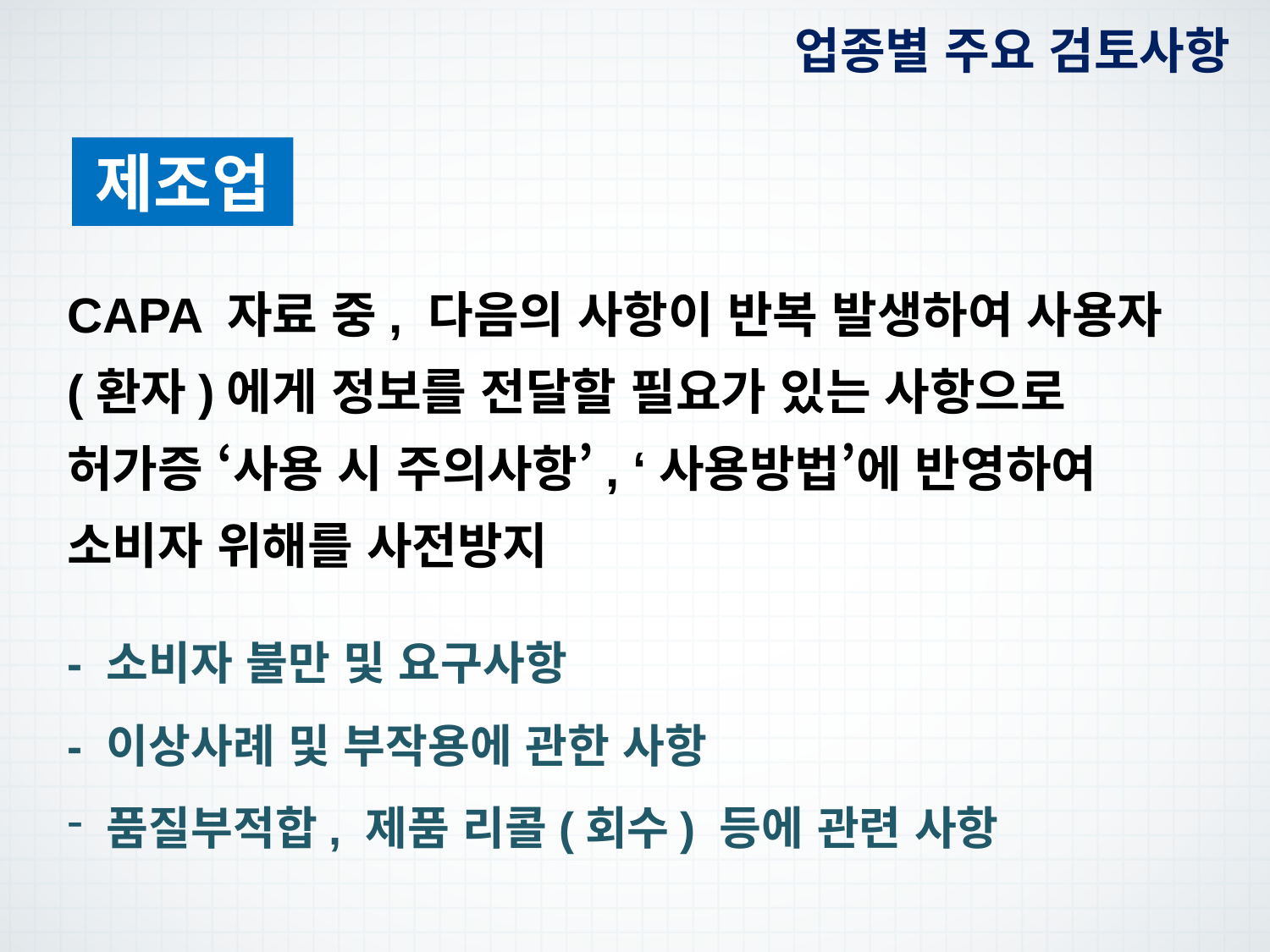

업종별 주요 검토사항
제조업
CAPA 자료 중, 다음의 사항이 반복 발생하여 사용자(환자)에게 정보를 전달할 필요가 있는 사항으로
허가증 ‘사용 시 주의사항’, ‘사용방법’에 반영하여
소비자 위해를 사전방지

- 소비자 불만 및 요구사항
- 이상사례 및 부작용에 관한 사항
 품질부적합, 제품 리콜(회수) 등에 관련 사항